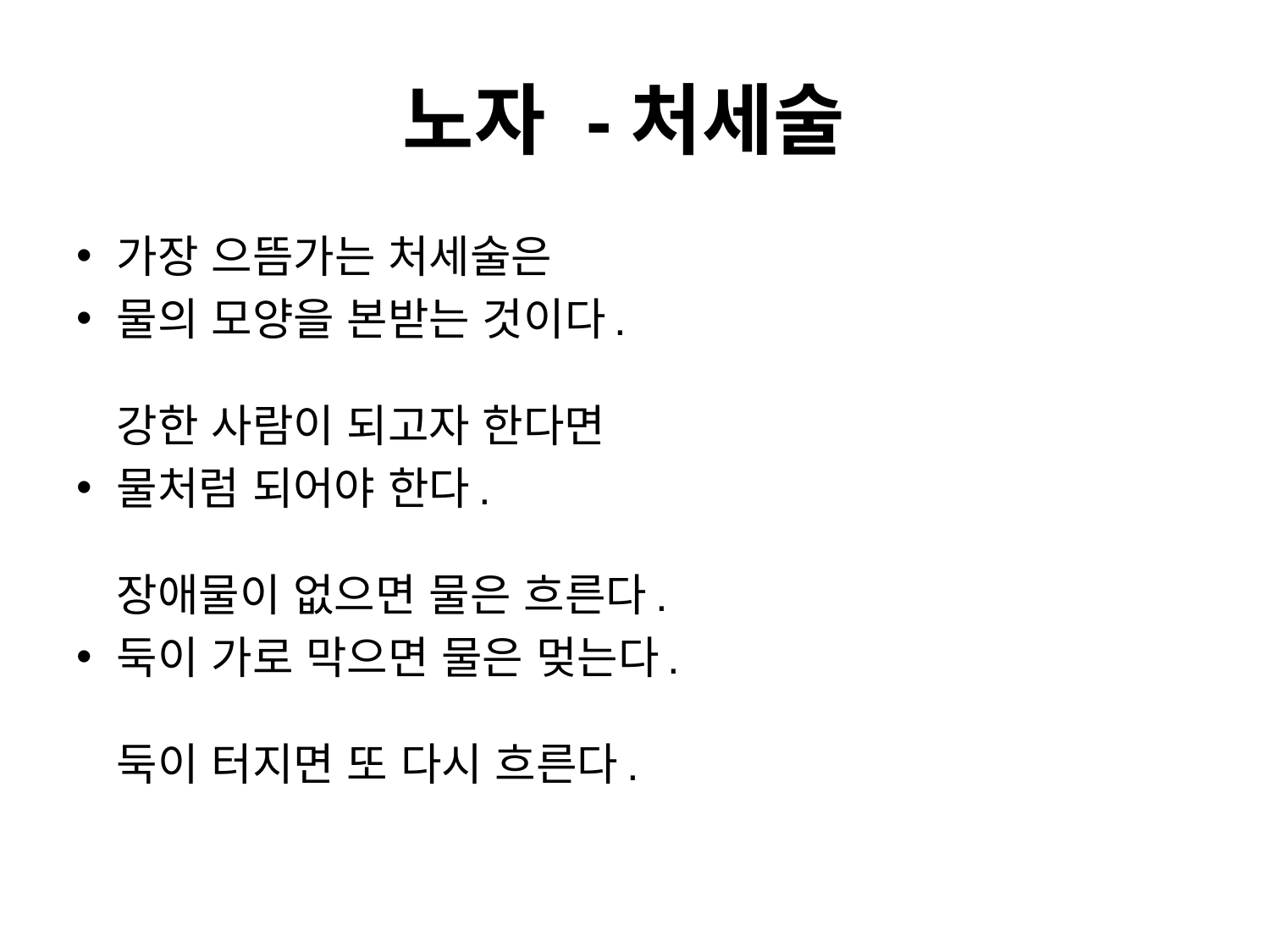

# 노자 -처세술
가장 으뜸가는 처세술은
물의 모양을 본받는 것이다.
강한 사람이 되고자 한다면
물처럼 되어야 한다.
장애물이 없으면 물은 흐른다.
둑이 가로 막으면 물은 멎는다.
둑이 터지면 또 다시 흐른다.